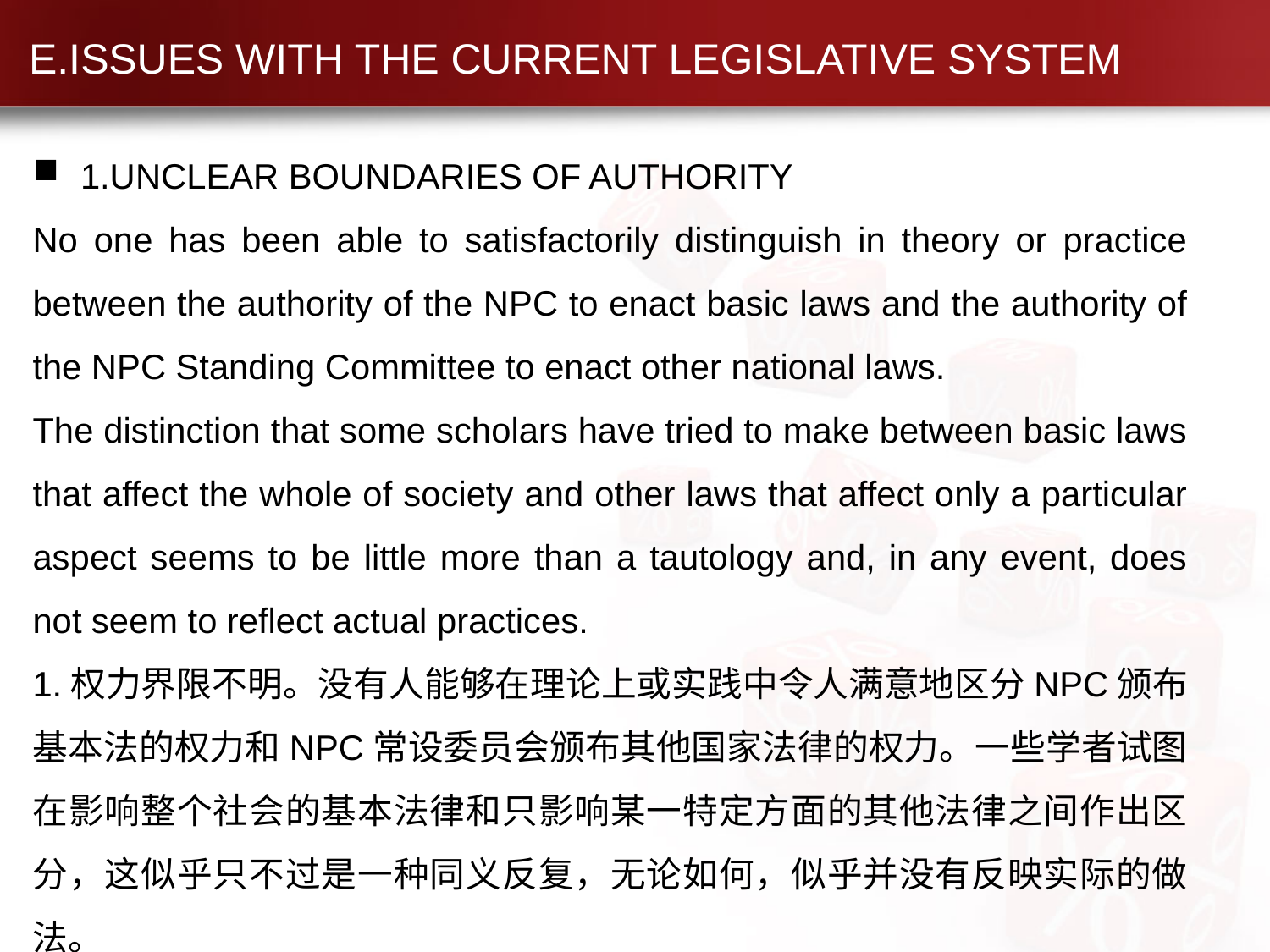

# E.ISSUES WITH THE CURRENT LEGISLATIVE SYSTEM
1.UNCLEAR BOUNDARIES OF AUTHORITY
No one has been able to satisfactorily distinguish in theory or practice between the authority of the NPC to enact basic laws and the authority of the NPC Standing Committee to enact other national laws.
The distinction that some scholars have tried to make between basic laws that affect the whole of society and other laws that affect only a particular aspect seems to be little more than a tautology and, in any event, does not seem to reflect actual practices.
1.权力界限不明。没有人能够在理论上或实践中令人满意地区分NPC颁布基本法的权力和NPC常设委员会颁布其他国家法律的权力。一些学者试图在影响整个社会的基本法律和只影响某一特定方面的其他法律之间作出区分，这似乎只不过是一种同义反复，无论如何，似乎并没有反映实际的做法。